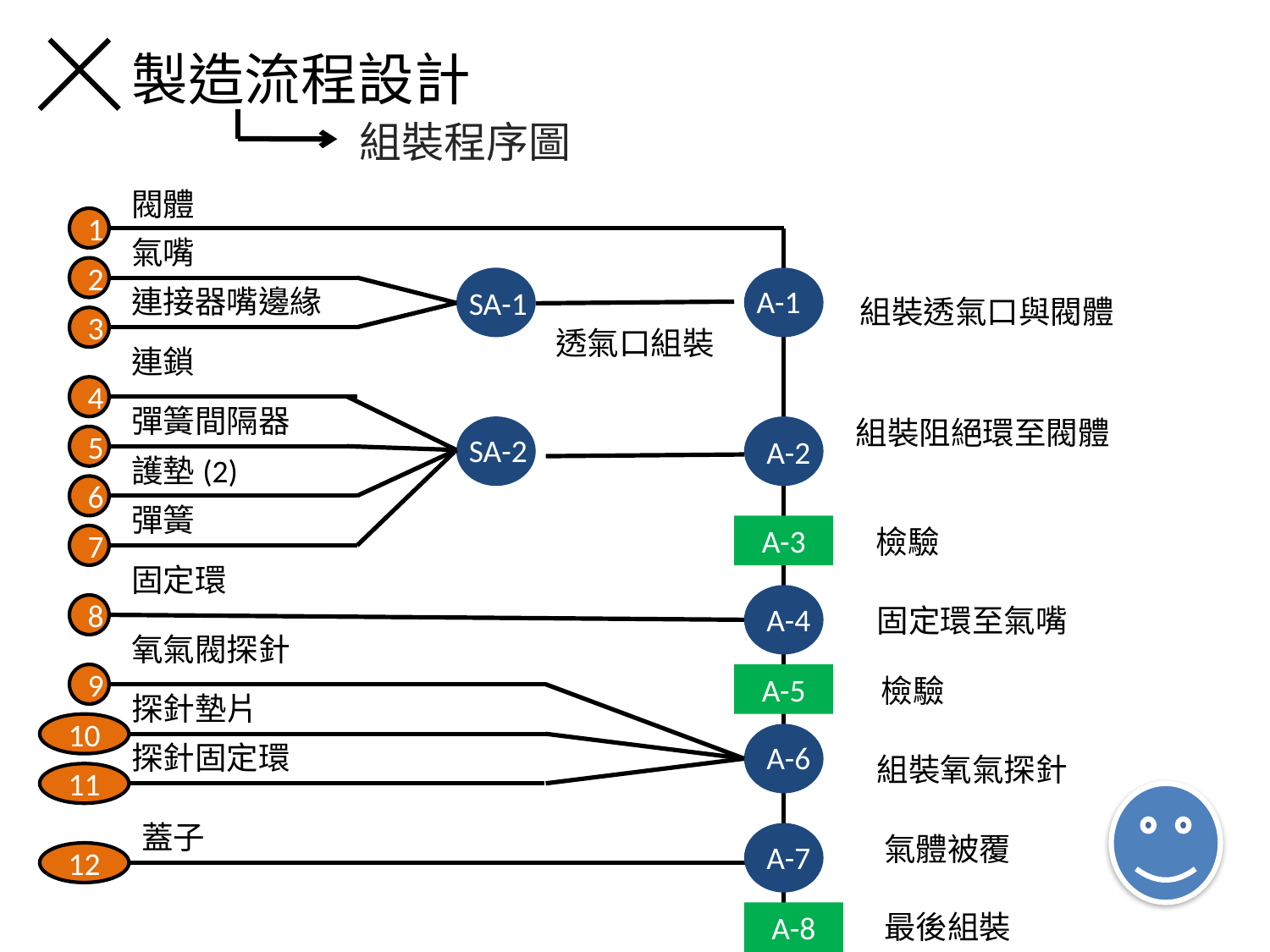

製造流程設計
組裝程序圖
閥體
1
氣嘴
2

連接器嘴邊緣
A-1
SA-1
組裝透氣口與閥體
3
透氣口組裝
連鎖
4
彈簧間隔器
組裝阻絕環至閥體

SA-2
5
A-2
護墊(2)
6
彈簧
A-3
檢驗
7
固定環

A-4
8
固定環至氣嘴
氧氣閥探針
9
A-5
檢驗
探針墊片
A-6
10

探針固定環
A-6
組裝氧氣探針
11

蓋子

氣體被覆
A-7
12
最後組裝
A-8